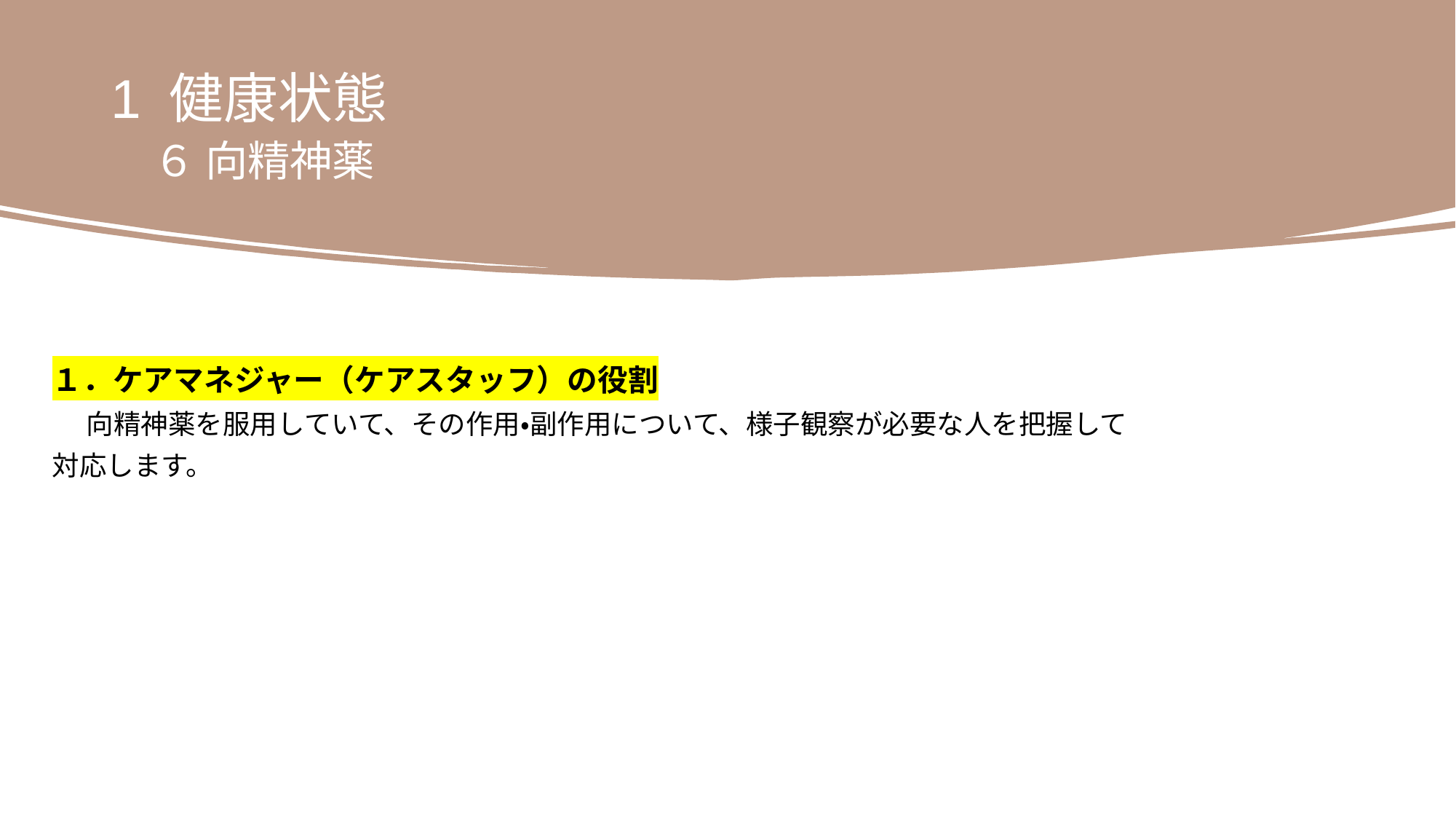

1 健康状態
　６ 向精神薬

１．ケアマネジャー（ケアスタッフ）の役割
　   向精神薬を服用していて、その作用・副作用について、様子観察が必要な人を把握して
対応します。